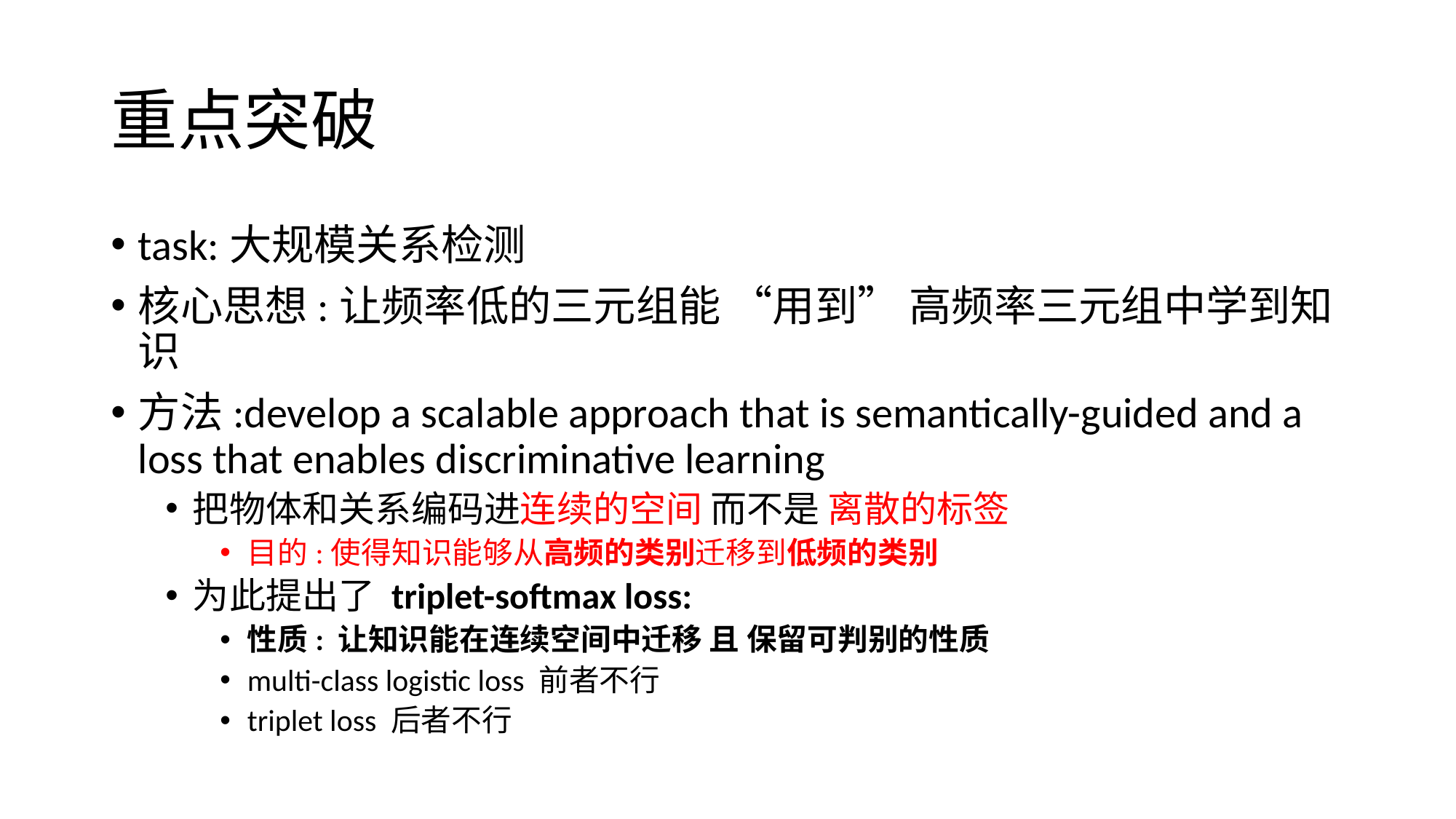

# 重点突破
task:大规模关系检测
核心思想:让频率低的三元组能 “用到” 高频率三元组中学到知识
方法:develop a scalable approach that is semantically-guided and a loss that enables discriminative learning
把物体和关系编码进连续的空间 而不是 离散的标签
目的:使得知识能够从高频的类别迁移到低频的类别
为此提出了 triplet-softmax loss:
性质: 让知识能在连续空间中迁移 且 保留可判别的性质
multi-class logistic loss 前者不行
triplet loss 后者不行